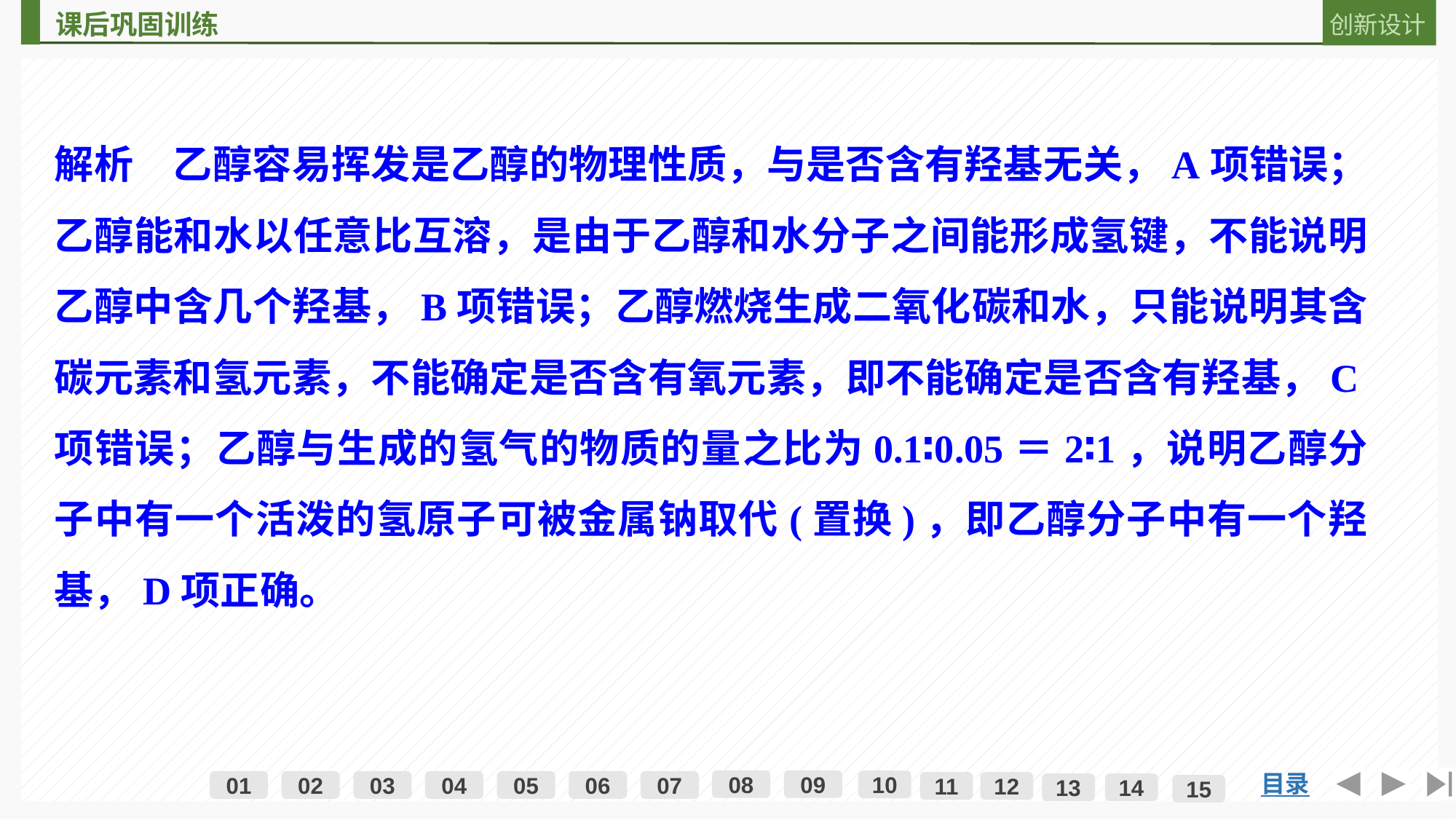

解析　乙醇容易挥发是乙醇的物理性质，与是否含有羟基无关，A项错误；乙醇能和水以任意比互溶，是由于乙醇和水分子之间能形成氢键，不能说明乙醇中含几个羟基，B项错误；乙醇燃烧生成二氧化碳和水，只能说明其含碳元素和氢元素，不能确定是否含有氧元素，即不能确定是否含有羟基，C项错误；乙醇与生成的氢气的物质的量之比为0.1∶0.05＝2∶1，说明乙醇分子中有一个活泼的氢原子可被金属钠取代(置换)，即乙醇分子中有一个羟基，D项正确。